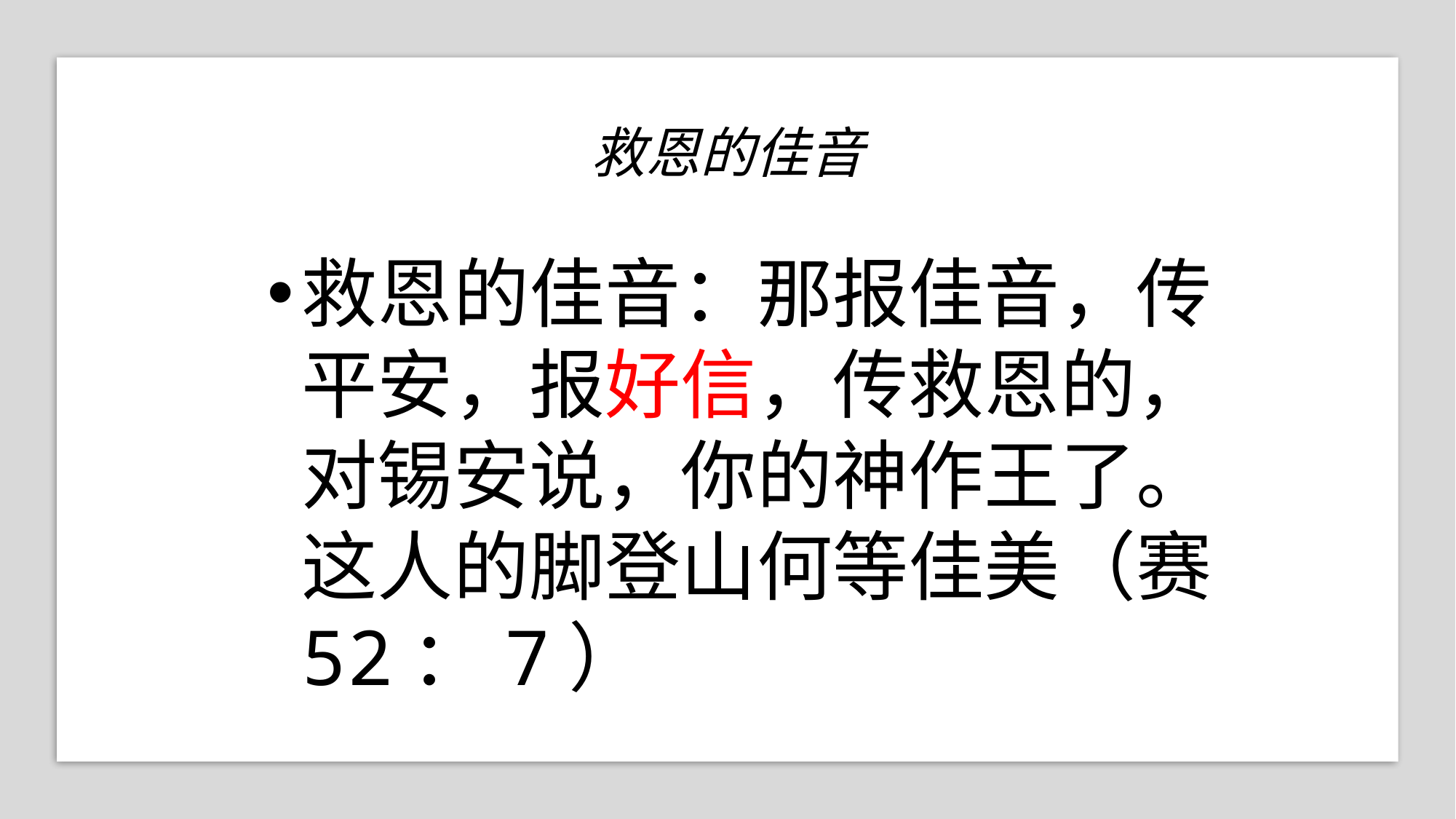

救恩的佳音

救恩的佳音：那报佳音，传平安，报好信，传救恩的，对锡安说，你的神作王了。这人的脚登山何等佳美（赛52：7）
30